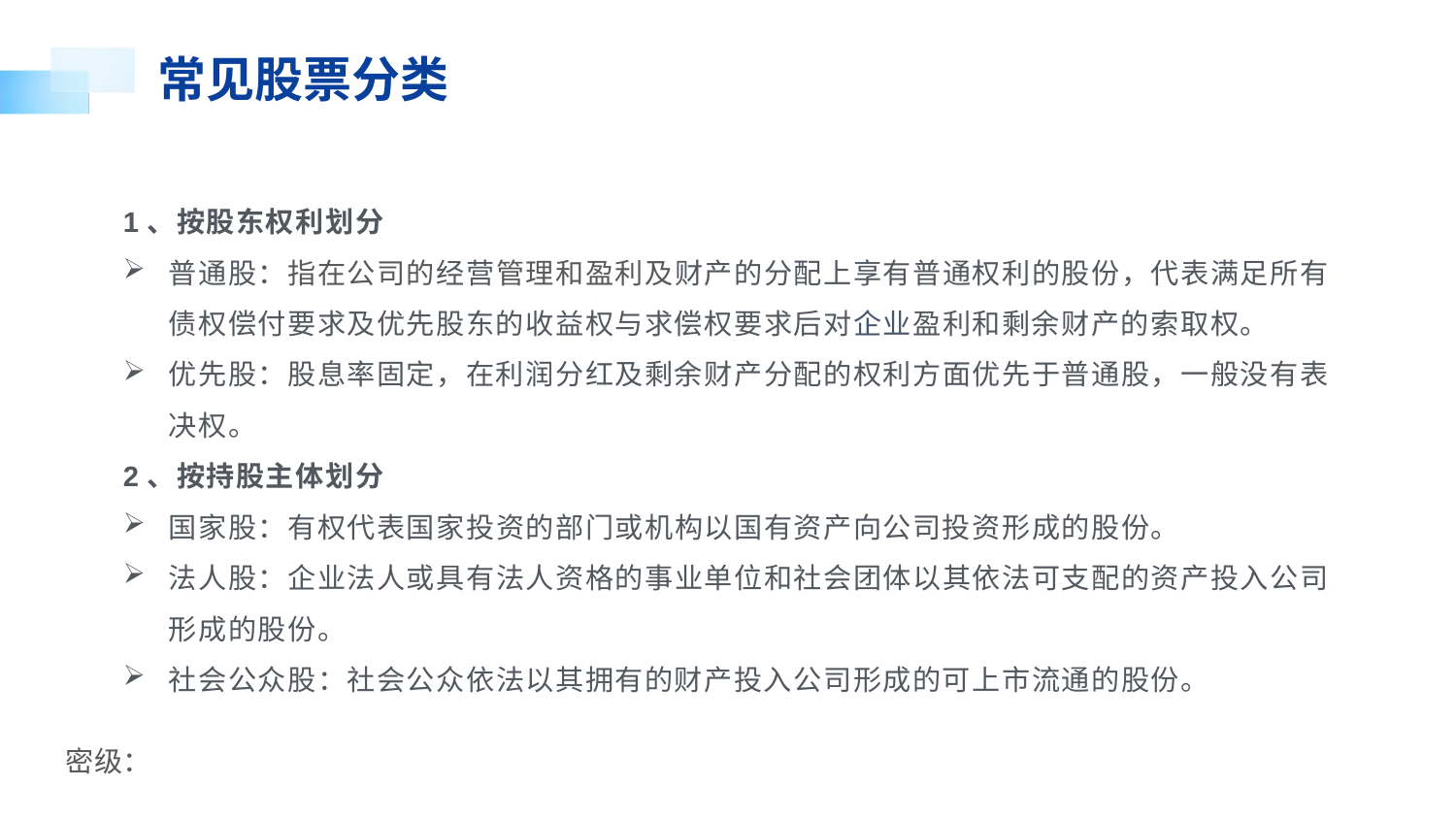

R:8
G:64
B:156
常见股票分类
R:0
G:89
B:233
1、按股东权利划分
普通股：指在公司的经营管理和盈利及财产的分配上享有普通权利的股份，代表满足所有债权偿付要求及优先股东的收益权与求偿权要求后对企业盈利和剩余财产的索取权。
优先股：股息率固定，在利润分红及剩余财产分配的权利方面优先于普通股，一般没有表决权。
2、按持股主体划分
国家股：有权代表国家投资的部门或机构以国有资产向公司投资形成的股份。
法人股：企业法人或具有法人资格的事业单位和社会团体以其依法可支配的资产投入公司形成的股份。
社会公众股：社会公众依法以其拥有的财产投入公司形成的可上市流通的股份。

R:0
G:183
B:255
R:250
G:135
B:56
R:244
G:244
B:244